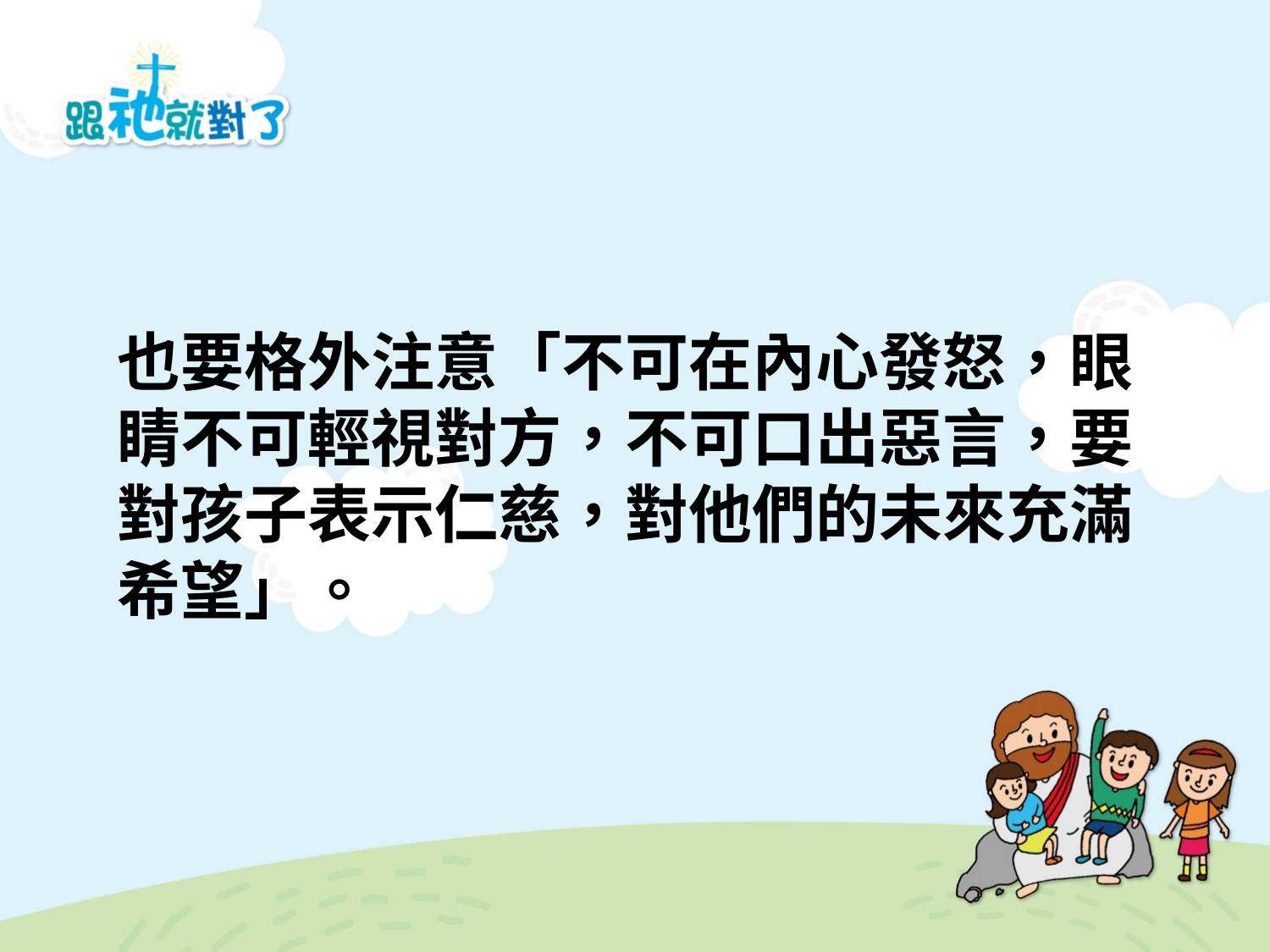

也要格外注意「不可在內心發怒，眼睛不可輕視對方，不可口出惡言，要對孩子表示仁慈，對他們的未來充滿希望」。